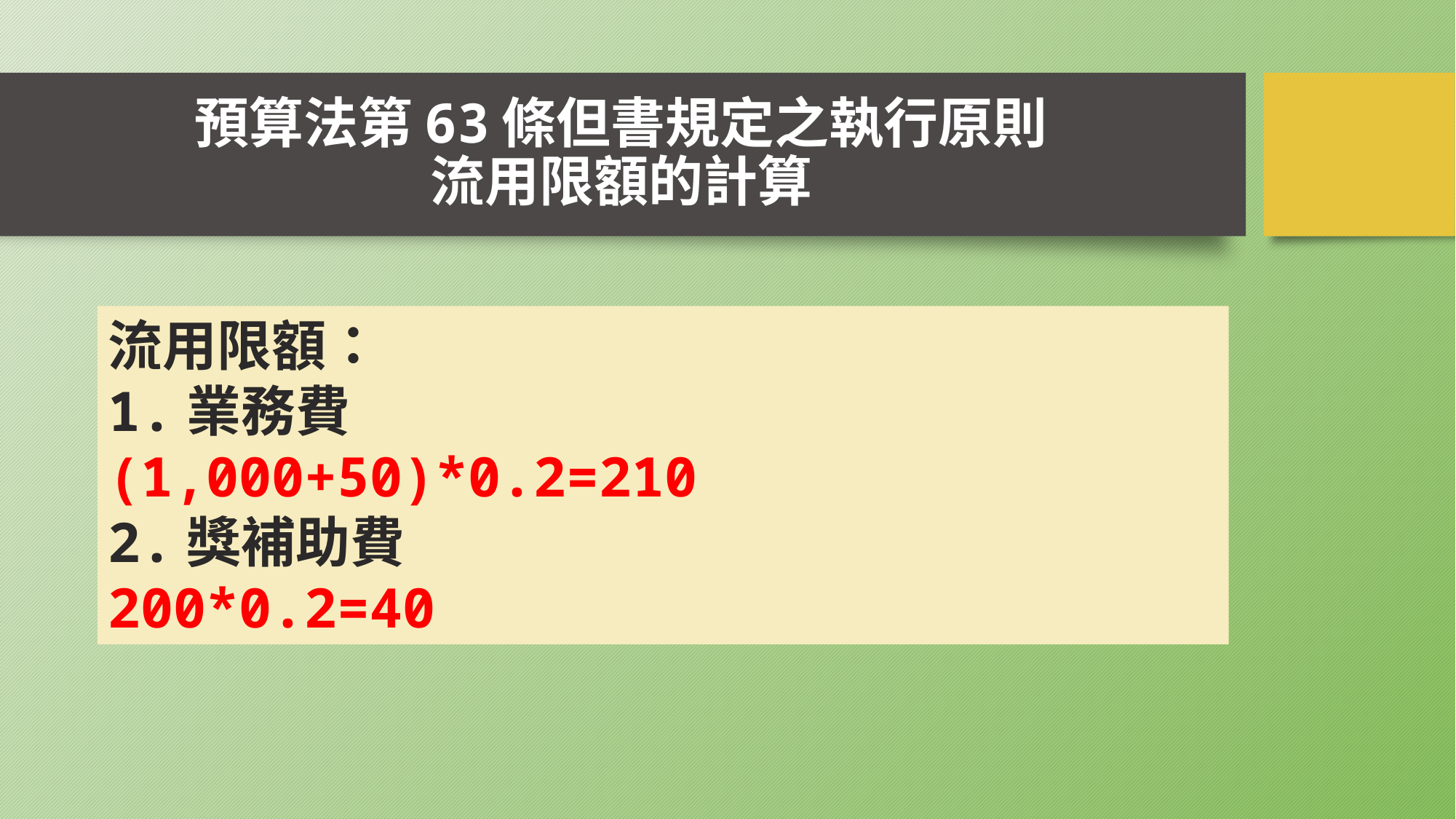

# 預算法第63條但書規定之執行原則 流用限額的計算
流用限額：
1.業務費
(1,000+50)*0.2=210
2.獎補助費
200*0.2=40